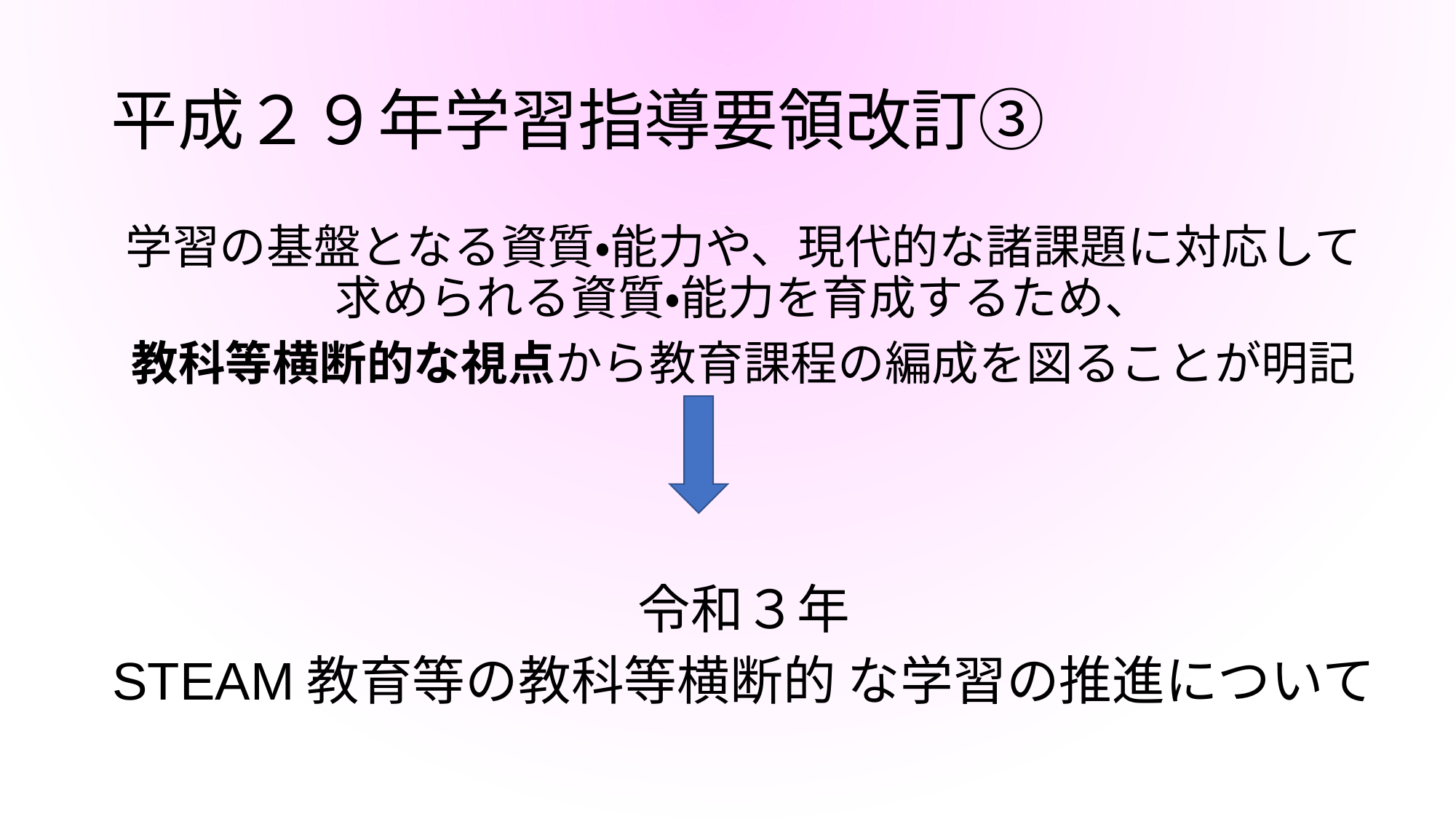

# 平成２９年学習指導要領改訂③
学習の基盤となる資質・能力や、現代的な諸課題に対応して求められる資質・能力を育成するため、
教科等横断的な視点から教育課程の編成を図ることが明記

令和３年
STEAM教育等の教科等横断的 な学習の推進について